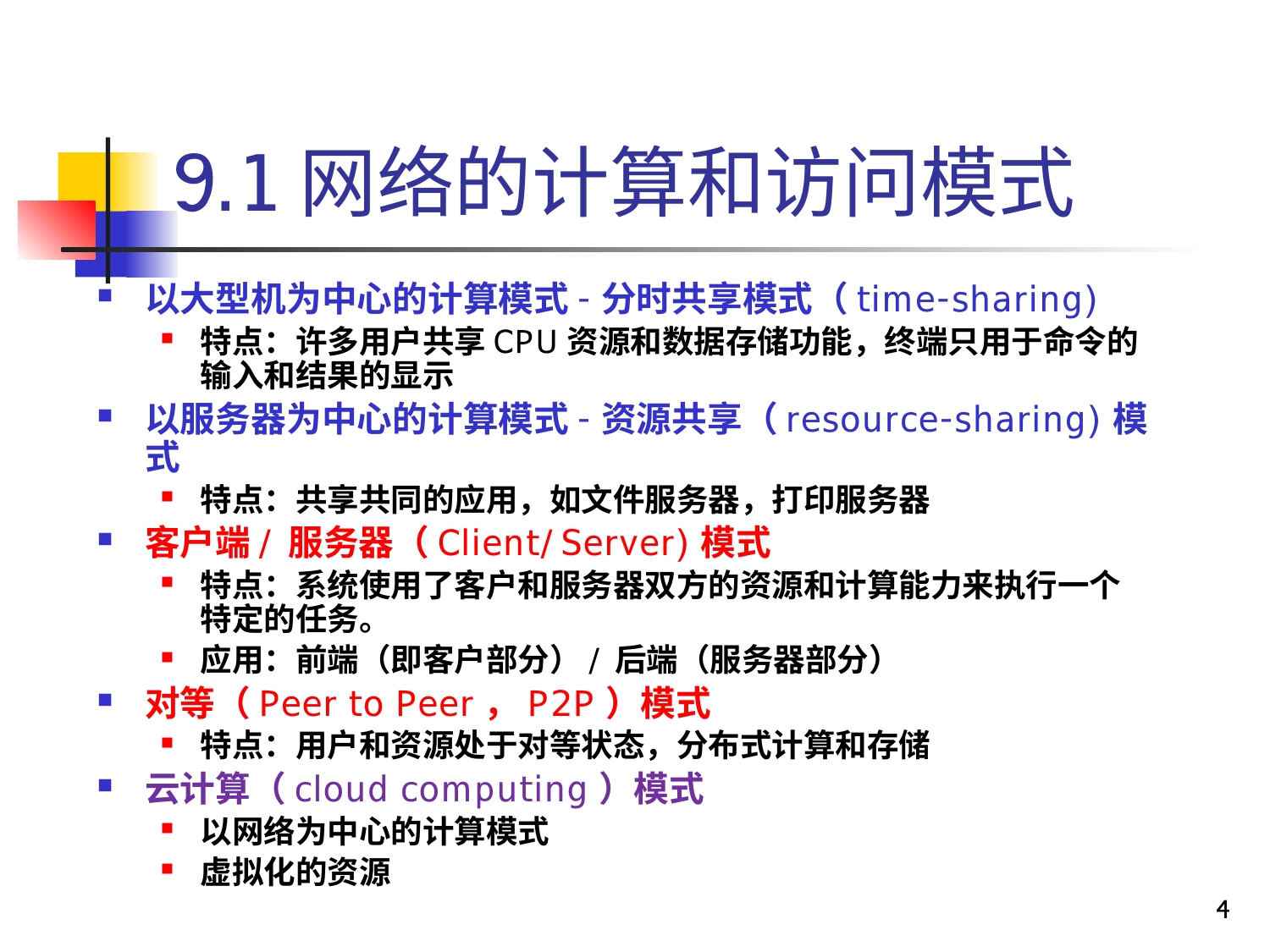

# 9.1网络的计算和访问模式
以大型机为中心的计算模式-分时共享模式（time-sharing)
特点：许多用户共享CPU资源和数据存储功能，终端只用于命令的输入和结果的显示
以服务器为中心的计算模式-资源共享（resource-sharing)模式
特点：共享共同的应用，如文件服务器，打印服务器
客户端/服务器（Client/Server)模式
特点：系统使用了客户和服务器双方的资源和计算能力来执行一个特定的任务。
应用：前端（即客户部分）/后端（服务器部分）
对等（Peer to Peer，P2P）模式
特点：用户和资源处于对等状态，分布式计算和存储
云计算（cloud computing）模式
以网络为中心的计算模式
虚拟化的资源
4